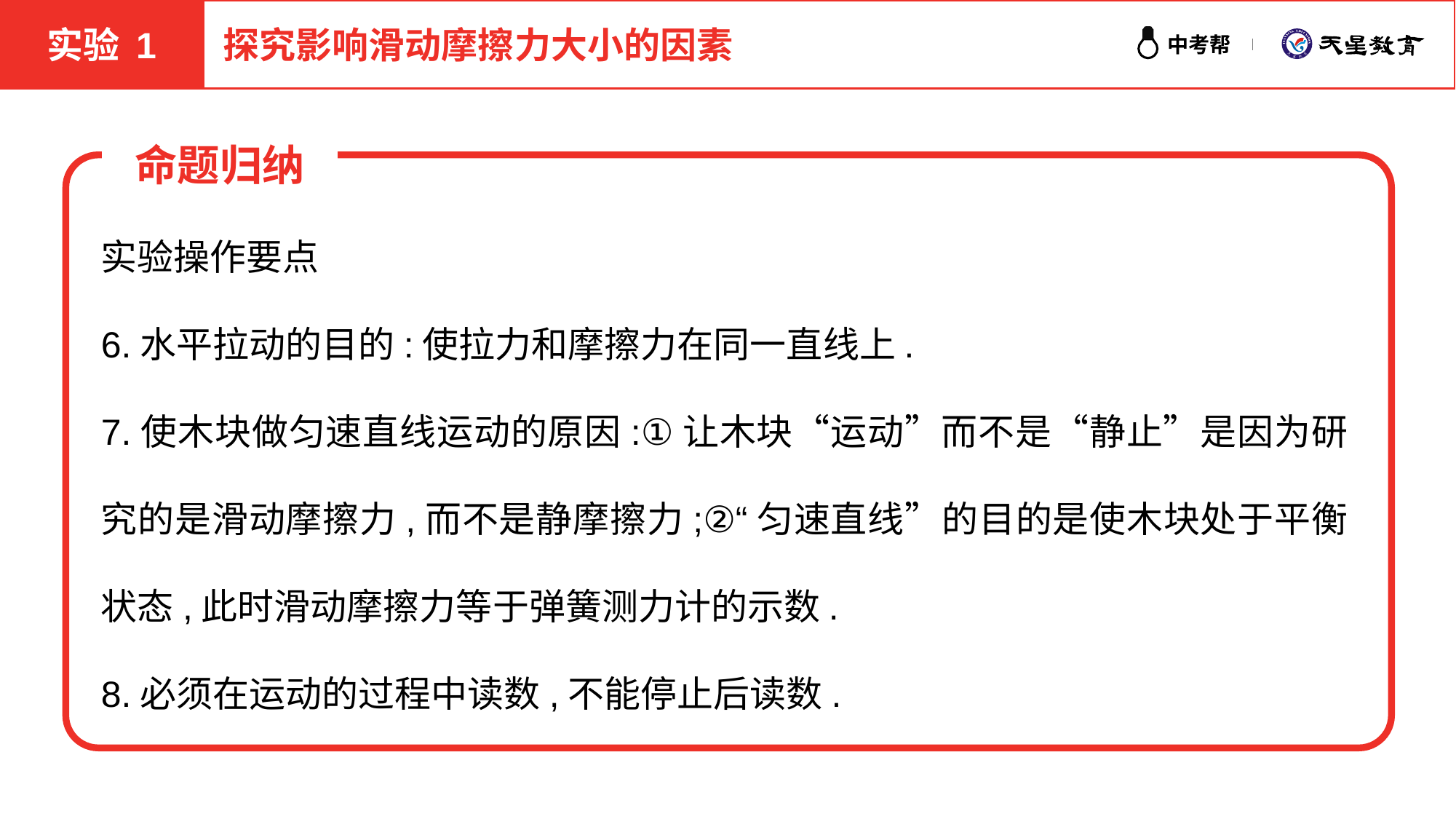

实验 1
探究影响滑动摩擦力大小的因素
命题归纳

实验操作要点
6.水平拉动的目的:使拉力和摩擦力在同一直线上.
7.使木块做匀速直线运动的原因:①让木块“运动”而不是“静止”是因为研究的是滑动摩擦力,而不是静摩擦力;②“匀速直线”的目的是使木块处于平衡状态,此时滑动摩擦力等于弹簧测力计的示数.
8.必须在运动的过程中读数,不能停止后读数.